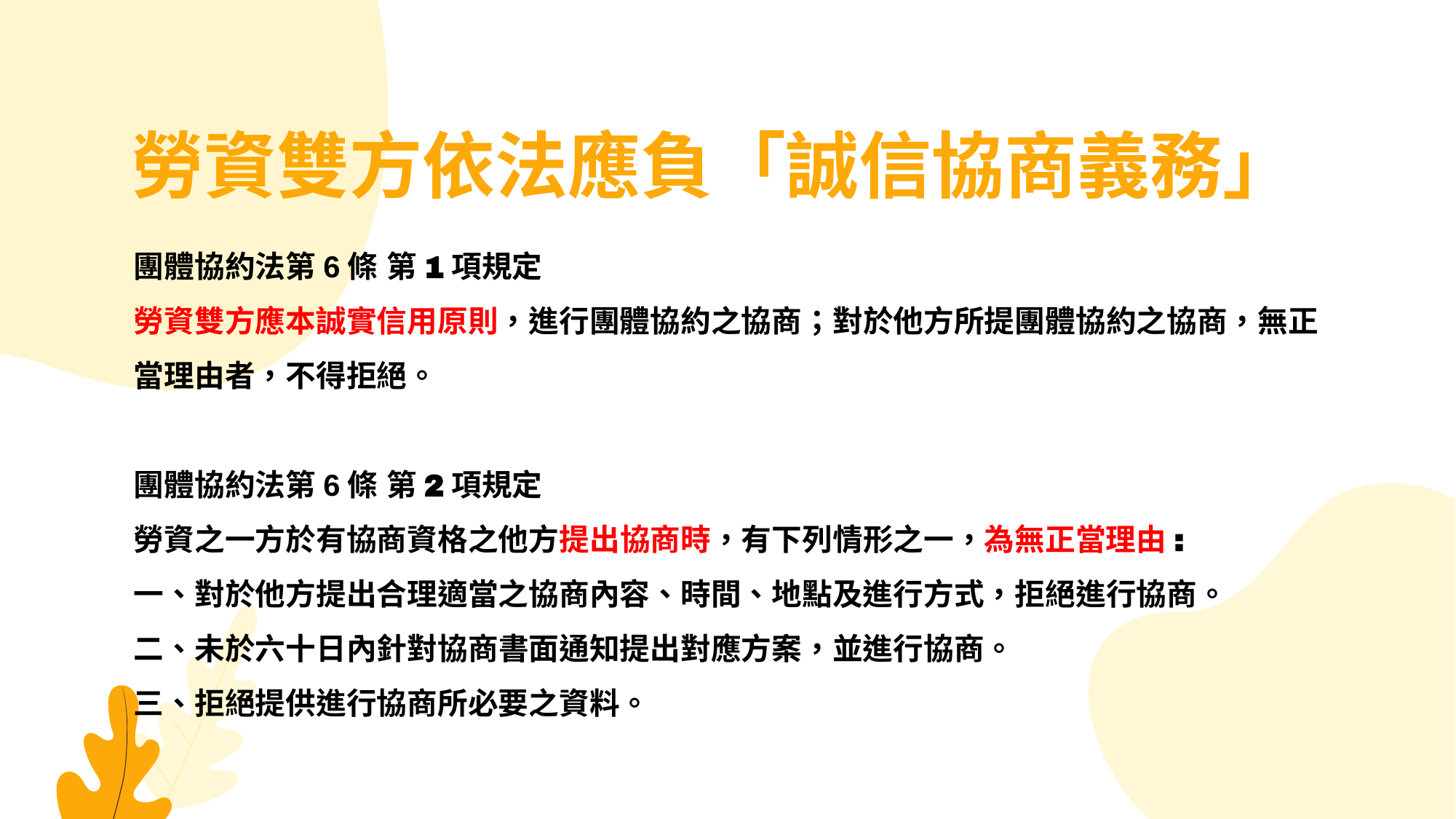

勞資雙方依法應負「誠信協商義務」
團體協約法第6條 第1項規定
勞資雙方應本誠實信用原則，進行團體協約之協商；對於他方所提團體協約之協商，無正當理由者，不得拒絕。

團體協約法第6條 第2項規定
勞資之一方於有協商資格之他方提出協商時，有下列情形之一，為無正當理由:
一、對於他方提出合理適當之協商內容、時間、地點及進行方式，拒絕進行協商。
二、未於六十日內針對協商書面通知提出對應方案，並進行協商。
三、拒絕提供進行協商所必要之資料。